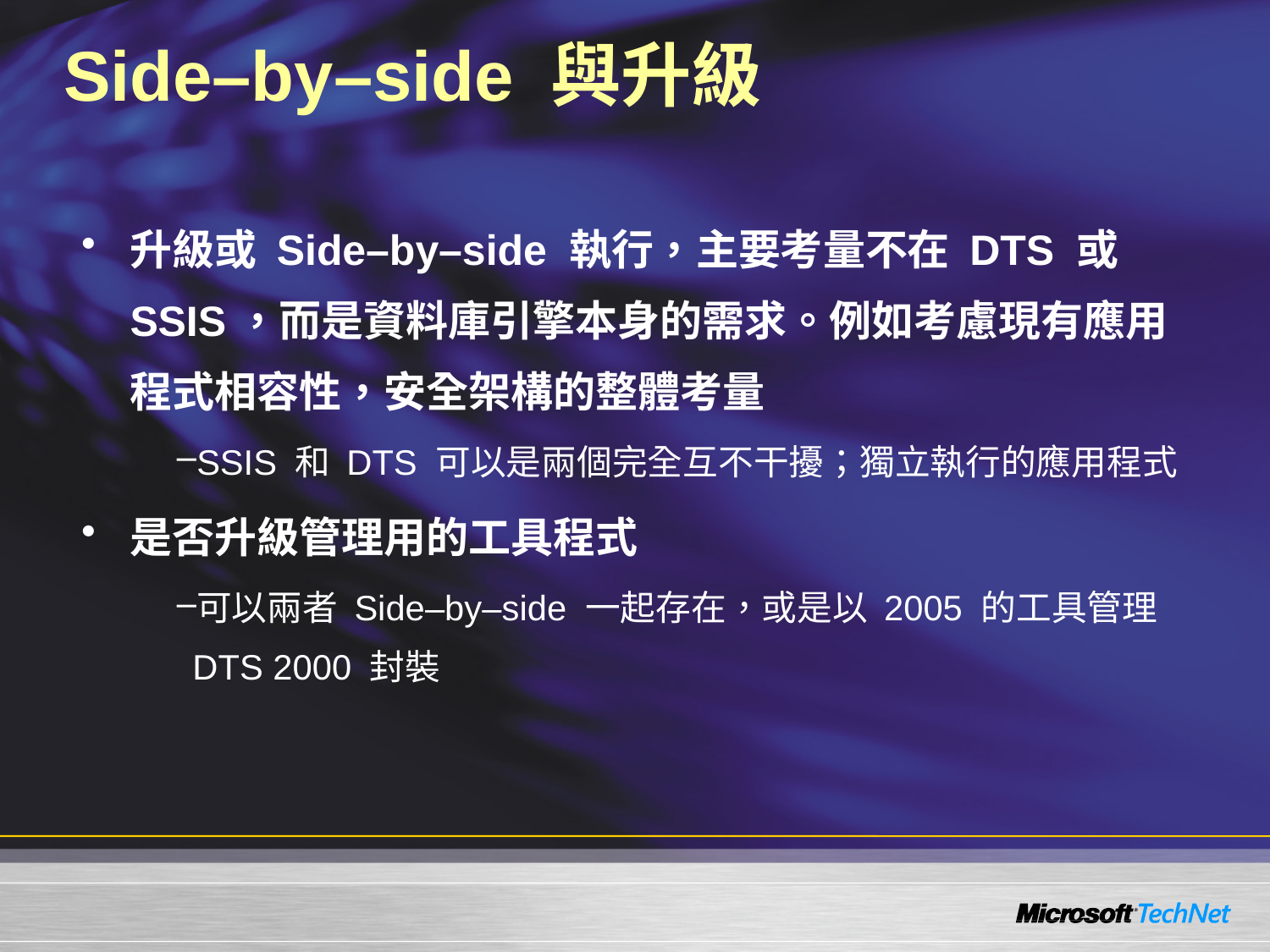

# Side–by–side 與升級
升級或 Side–by–side 執行，主要考量不在 DTS 或 SSIS，而是資料庫引擎本身的需求。例如考慮現有應用程式相容性，安全架構的整體考量
SSIS 和 DTS 可以是兩個完全互不干擾；獨立執行的應用程式
是否升級管理用的工具程式
可以兩者 Side–by–side 一起存在，或是以 2005 的工具管理 DTS 2000 封裝